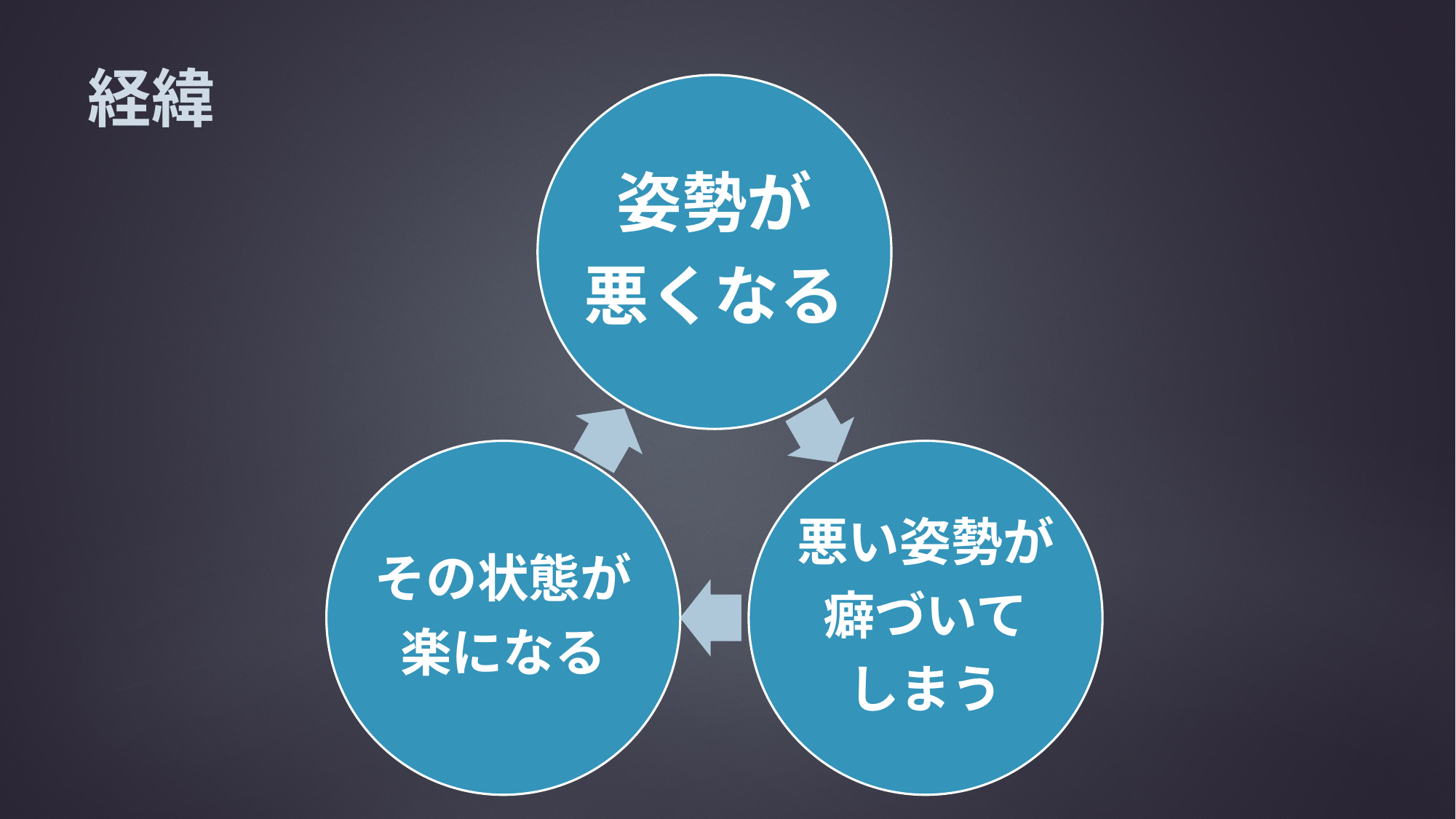

# 経緯
姿勢が
悪くなる

その状態が
楽になる
悪い姿勢が
癖づいて
しまう